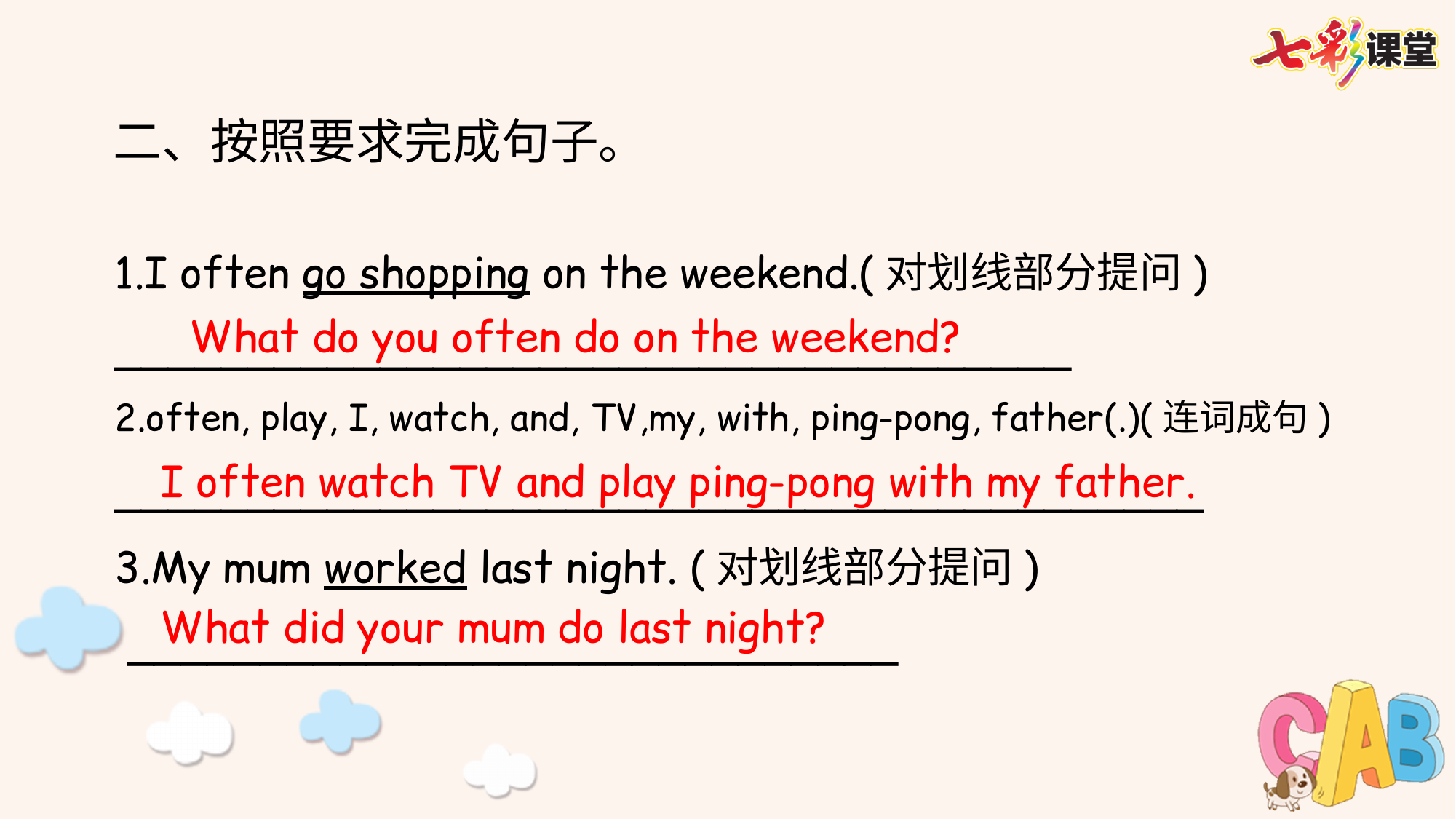

二、按照要求完成句子。
1.I often go shopping on the weekend.(对划线部分提问)
____________________________________
2.often, play, I, watch, and, TV,my, with, ping-pong, father(.)(连词成句)
_________________________________________
3.My mum worked last night. (对划线部分提问)
 _____________________________
What do you often do on the weekend?
I often watch TV and play ping-pong with my father.
What did your mum do last night?